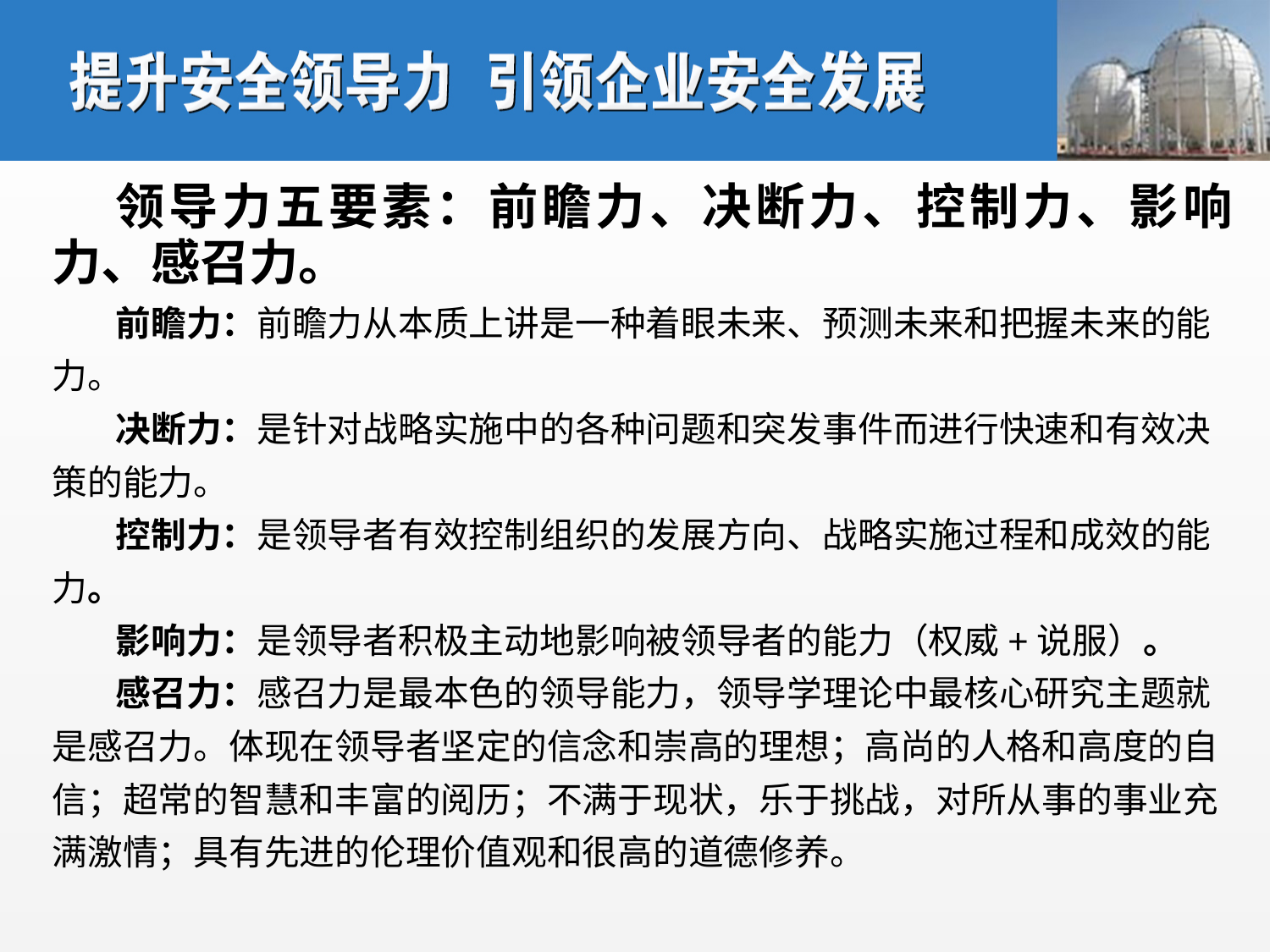

领导力五要素：前瞻力、决断力、控制力、影响力、感召力。
前瞻力：前瞻力从本质上讲是一种着眼未来、预测未来和把握未来的能力。
决断力：是针对战略实施中的各种问题和突发事件而进行快速和有效决策的能力。
控制力：是领导者有效控制组织的发展方向、战略实施过程和成效的能力。
影响力：是领导者积极主动地影响被领导者的能力（权威+说服）。
感召力：感召力是最本色的领导能力，领导学理论中最核心研究主题就是感召力。体现在领导者坚定的信念和崇高的理想；高尚的人格和高度的自信；超常的智慧和丰富的阅历；不满于现状，乐于挑战，对所从事的事业充满激情；具有先进的伦理价值观和很高的道德修养。